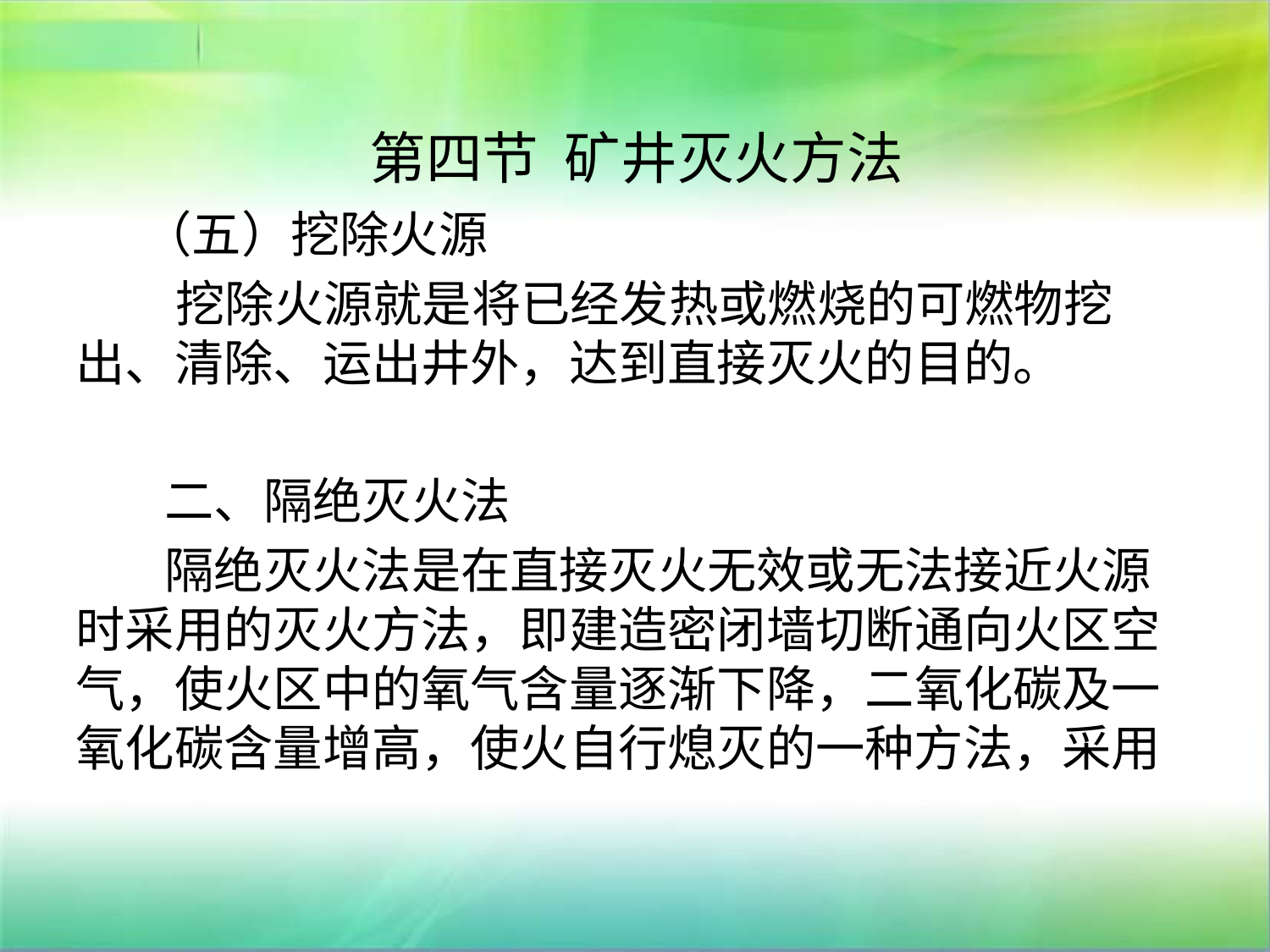

# 第四节  矿井灭火方法
     （五）挖除火源
        挖除火源就是将已经发热或燃烧的可燃物挖出、清除、运出井外，达到直接灭火的目的。

       二、隔绝灭火法
       隔绝灭火法是在直接灭火无效或无法接近火源时采用的灭火方法，即建造密闭墙切断通向火区空气，使火区中的氧气含量逐渐下降，二氧化碳及一氧化碳含量增高，使火自行熄灭的一种方法，采用